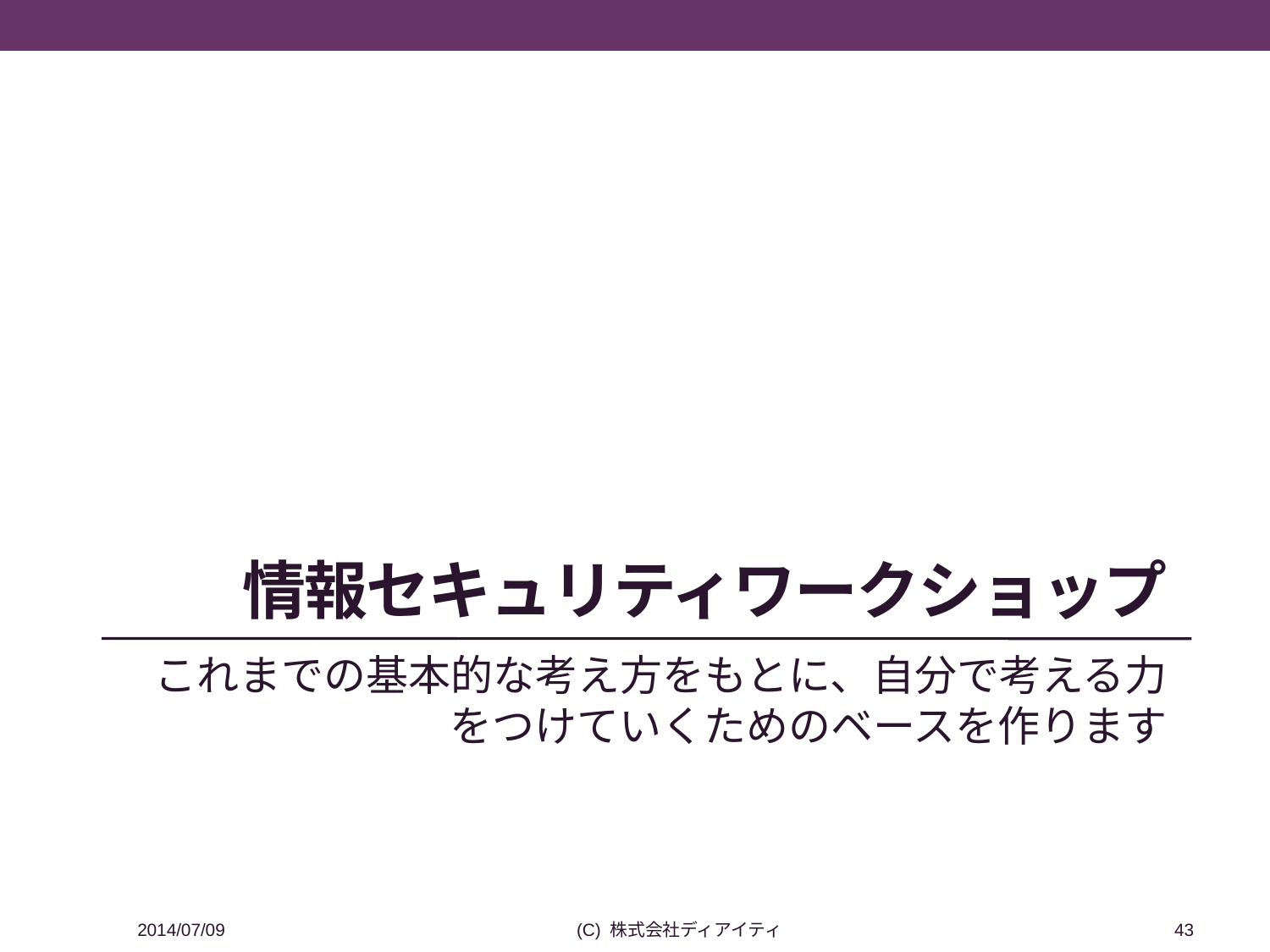

# 情報セキュリティワークショップ
これまでの基本的な考え方をもとに、自分で考える力をつけていくためのベースを作ります
2014/07/09
(C) 株式会社ディアイティ
43